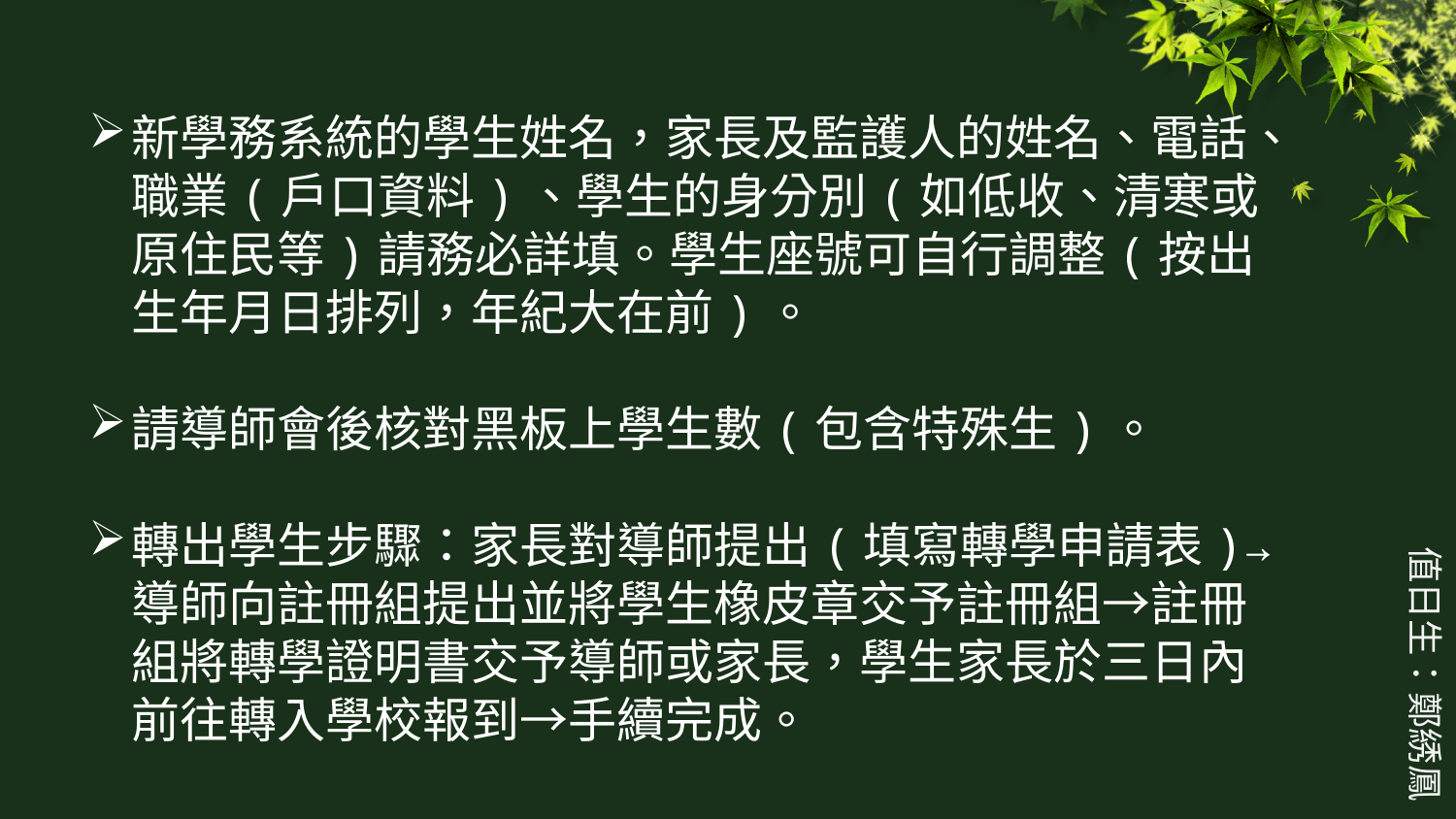

新學務系統的學生姓名，家長及監護人的姓名、電話、職業(戶口資料)、學生的身分別(如低收、清寒或原住民等)請務必詳填。學生座號可自行調整(按出生年月日排列，年紀大在前)。

請導師會後核對黑板上學生數(包含特殊生)。

轉出學生步驟：家長對導師提出(填寫轉學申請表)→導師向註冊組提出並將學生橡皮章交予註冊組→註冊組將轉學證明書交予導師或家長，學生家長於三日內前往轉入學校報到→手續完成。

值日生：鄭綉鳳